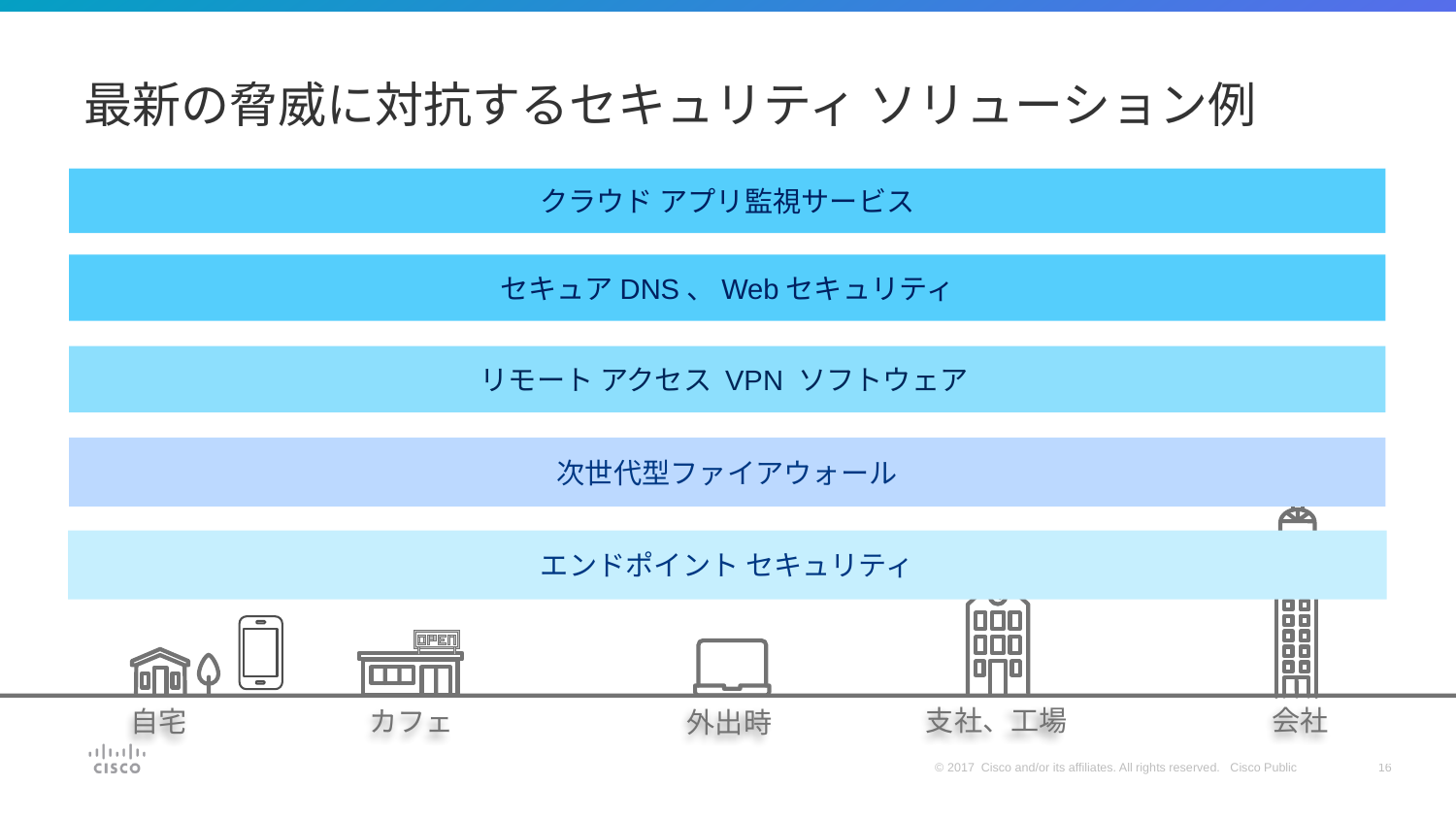

# 最新の脅威に対抗するセキュリティ ソリューション例
クラウド アプリ監視サービス
セキュアDNS、Webセキュリティ
リモート アクセス VPN ソフトウェア
次世代型ファイアウォール

エンドポイント セキュリティ

会社
支社、工場

カフェ
自宅
外出時